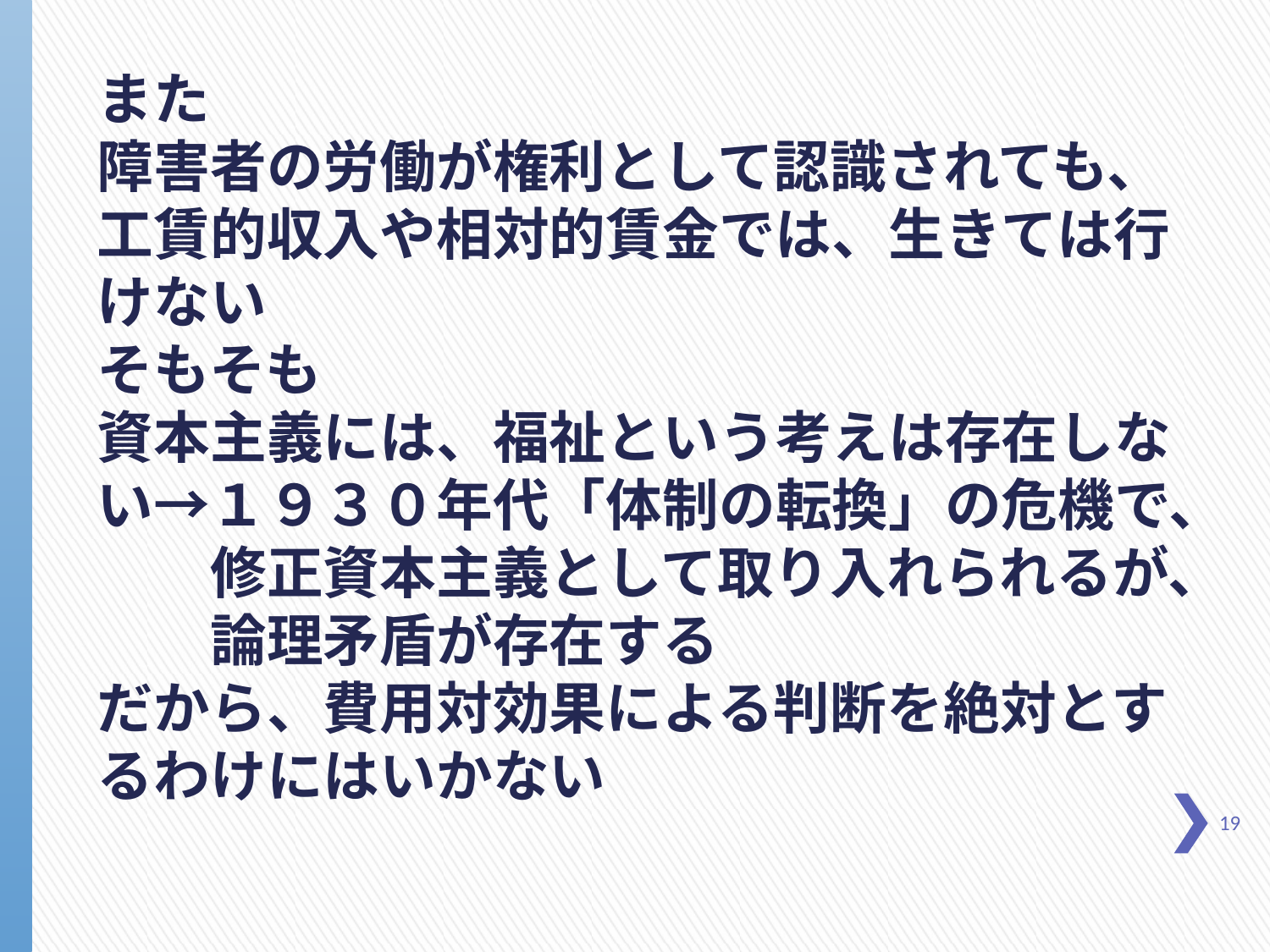

また
障害者の労働が権利として認識されても、工賃的収入や相対的賃金では、生きては行けない
そもそも
資本主義には、福祉という考えは存在しない→１９３０年代「体制の転換」の危機で、
　　修正資本主義として取り入れられるが、
　　論理矛盾が存在する
だから、費用対効果による判断を絶対とするわけにはいかない
19